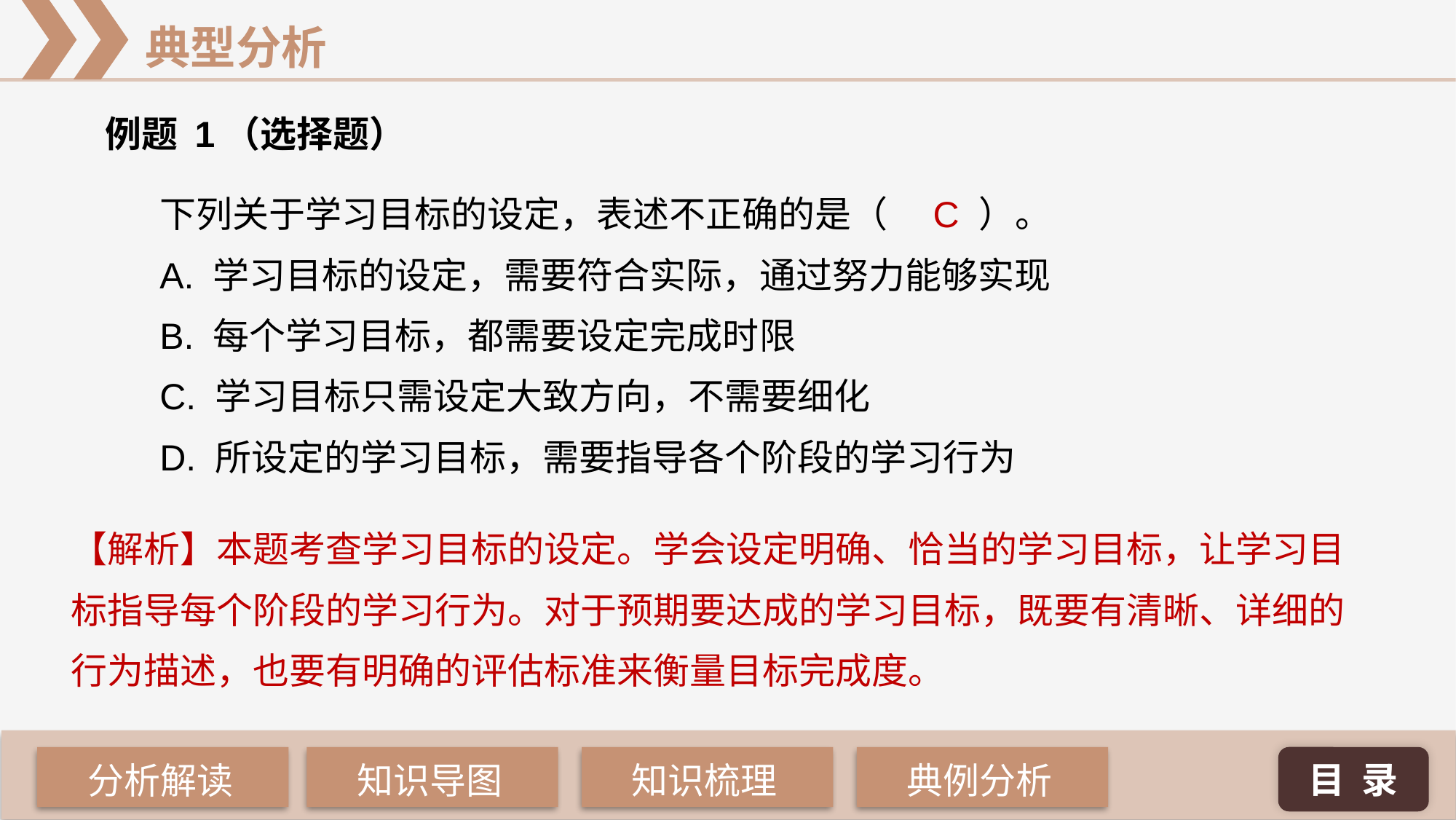

例题 1（选择题）
下列关于学习目标的设定，表述不正确的是（ 	）。
A. 学习目标的设定，需要符合实际，通过努力能够实现
B. 每个学习目标，都需要设定完成时限
C. 学习目标只需设定大致方向，不需要细化
D. 所设定的学习目标，需要指导各个阶段的学习行为
C
【解析】本题考查学习目标的设定。学会设定明确、恰当的学习目标，让学习目标指导每个阶段的学习行为。对于预期要达成的学习目标，既要有清晰、详细的行为描述，也要有明确的评估标准来衡量目标完成度。